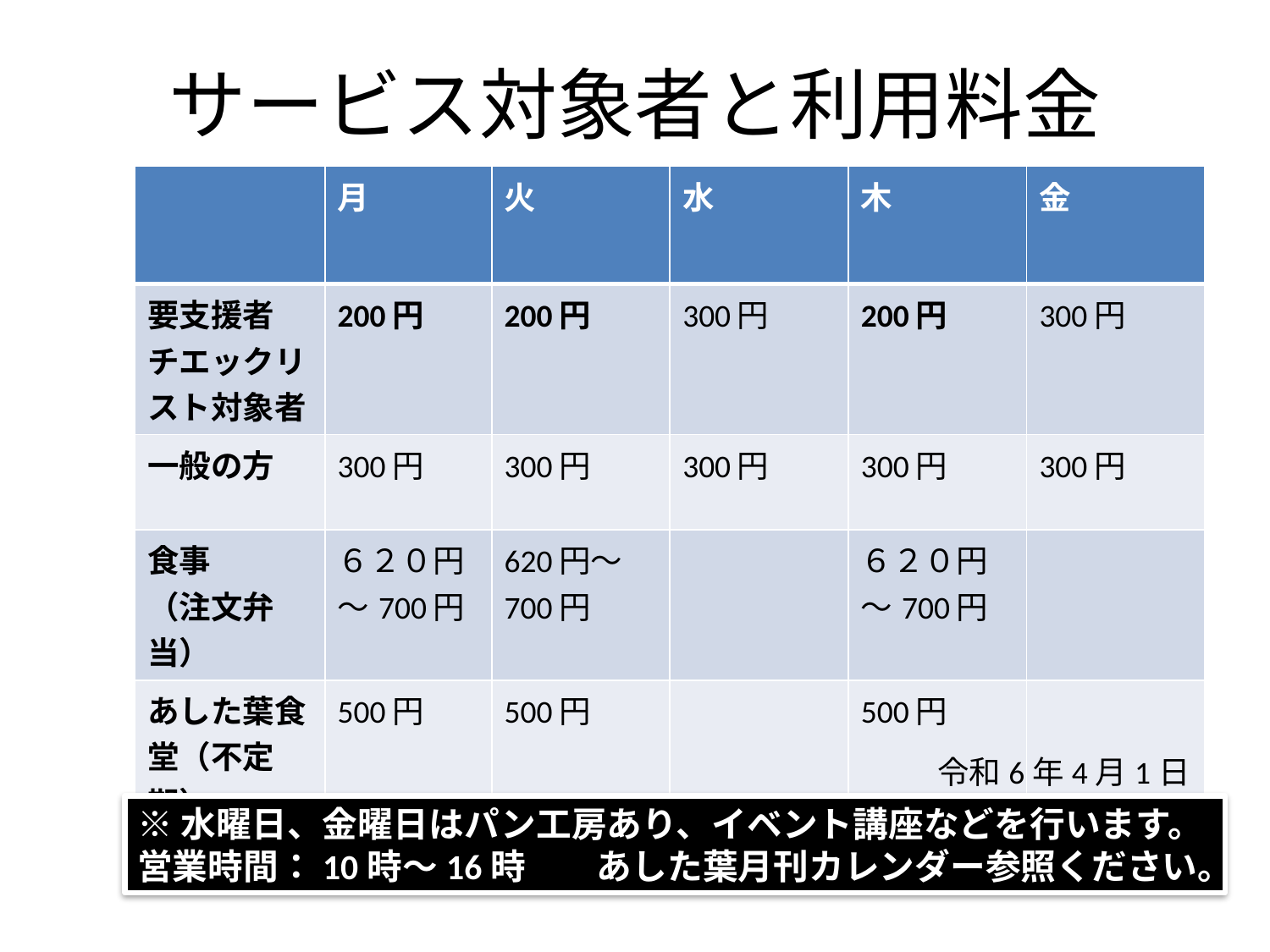

# サービス対象者と利用料金
|  | 月 | 火 | 水 | 木 | 金 |
| --- | --- | --- | --- | --- | --- |
| 要支援者 チエックリスト対象者 | 200円 | 200円 | 300円 | 200円 | 300円 |
| 一般の方 | 300円 | 300円 | 300円 | 300円 | 300円 |
| 食事 （注文弁当） | ６２０円～700円 | 620円～700円 |  | ６２０円～700円 |  |
| あした葉食堂（不定期） | 500円 | 500円 |  | 500円 |  |
令和6年4月1日
※水曜日、金曜日はパン工房あり、イベント講座などを行います。
営業時間：10時～16時　　あした葉月刊カレンダー参照ください。